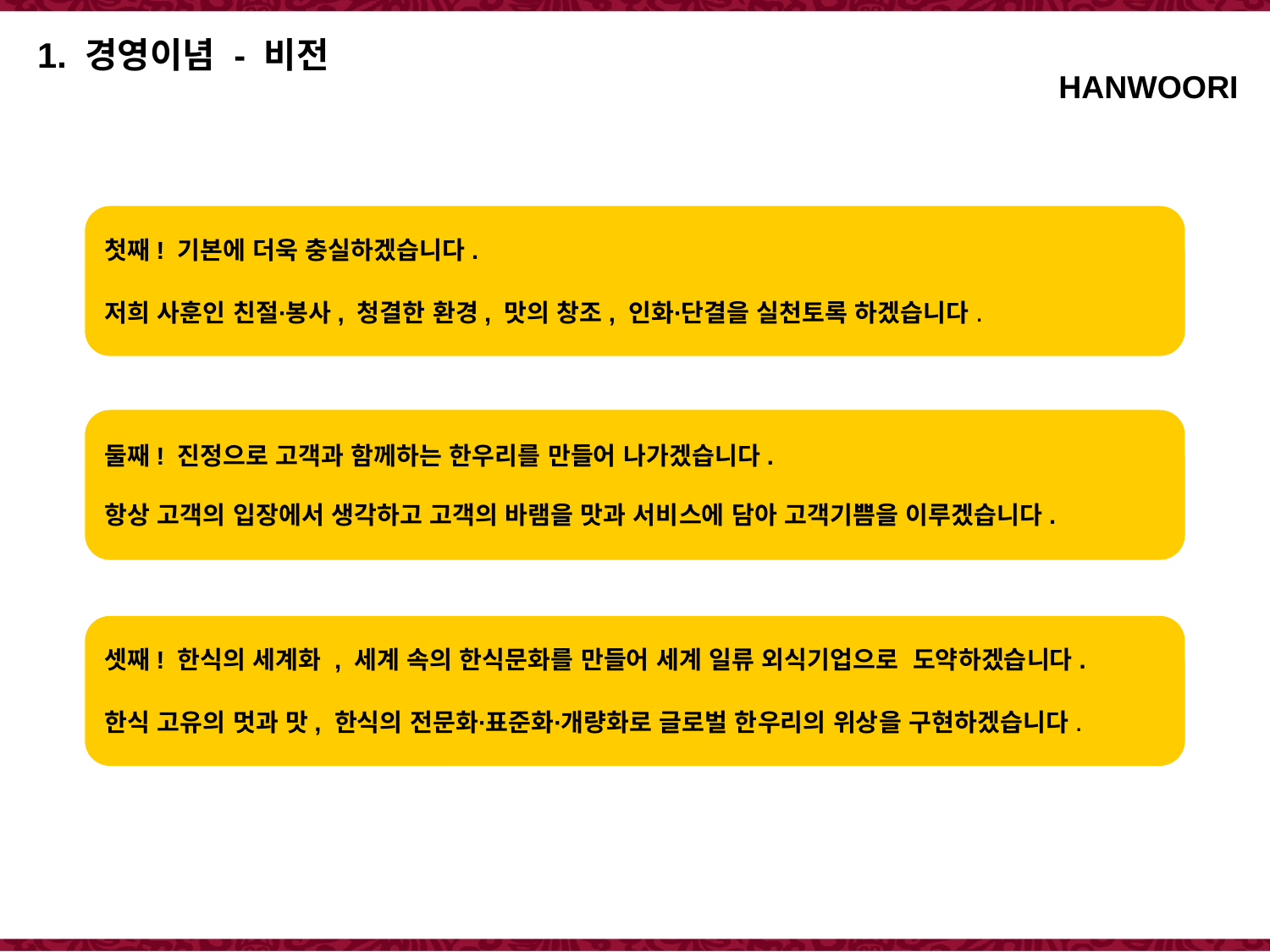

1. 경영이념 - 비전
   HANWOORI
첫째! 기본에 더욱 충실하겠습니다.
저희 사훈인 친절∙봉사, 청결한 환경, 맛의 창조, 인화∙단결을 실천토록 하겠습니다.
둘째! 진정으로 고객과 함께하는 한우리를 만들어 나가겠습니다.
항상 고객의 입장에서 생각하고 고객의 바램을 맛과 서비스에 담아 고객기쁨을 이루겠습니다.
셋째! 한식의 세계화 , 세계 속의 한식문화를 만들어 세계 일류 외식기업으로  도약하겠습니다.

한식 고유의 멋과 맛, 한식의 전문화∙표준화∙개량화로 글로벌 한우리의 위상을 구현하겠습니다.